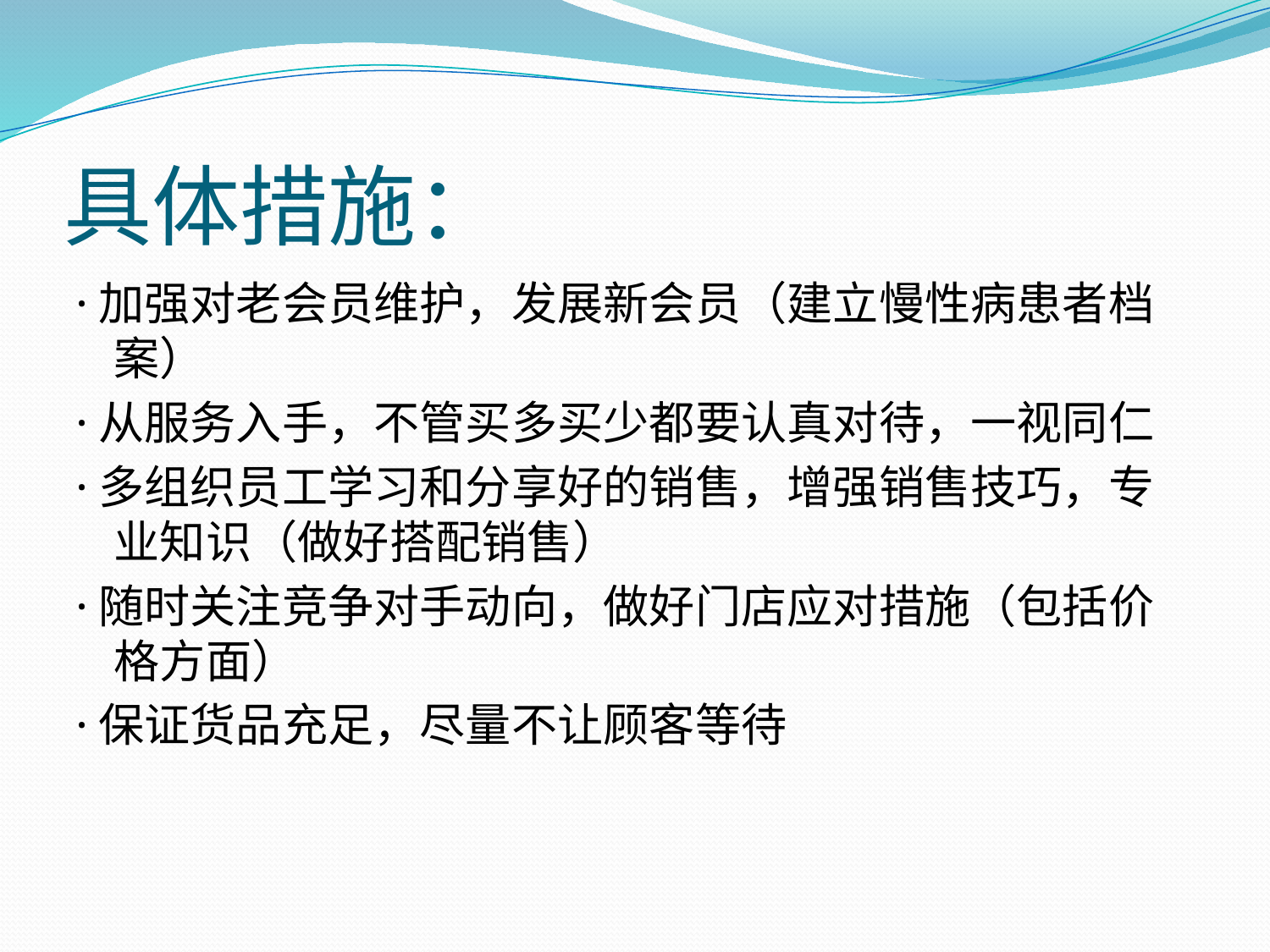

# 具体措施：
·加强对老会员维护，发展新会员（建立慢性病患者档案）
·从服务入手，不管买多买少都要认真对待，一视同仁
·多组织员工学习和分享好的销售，增强销售技巧，专业知识（做好搭配销售）
·随时关注竞争对手动向，做好门店应对措施（包括价格方面）
·保证货品充足，尽量不让顾客等待